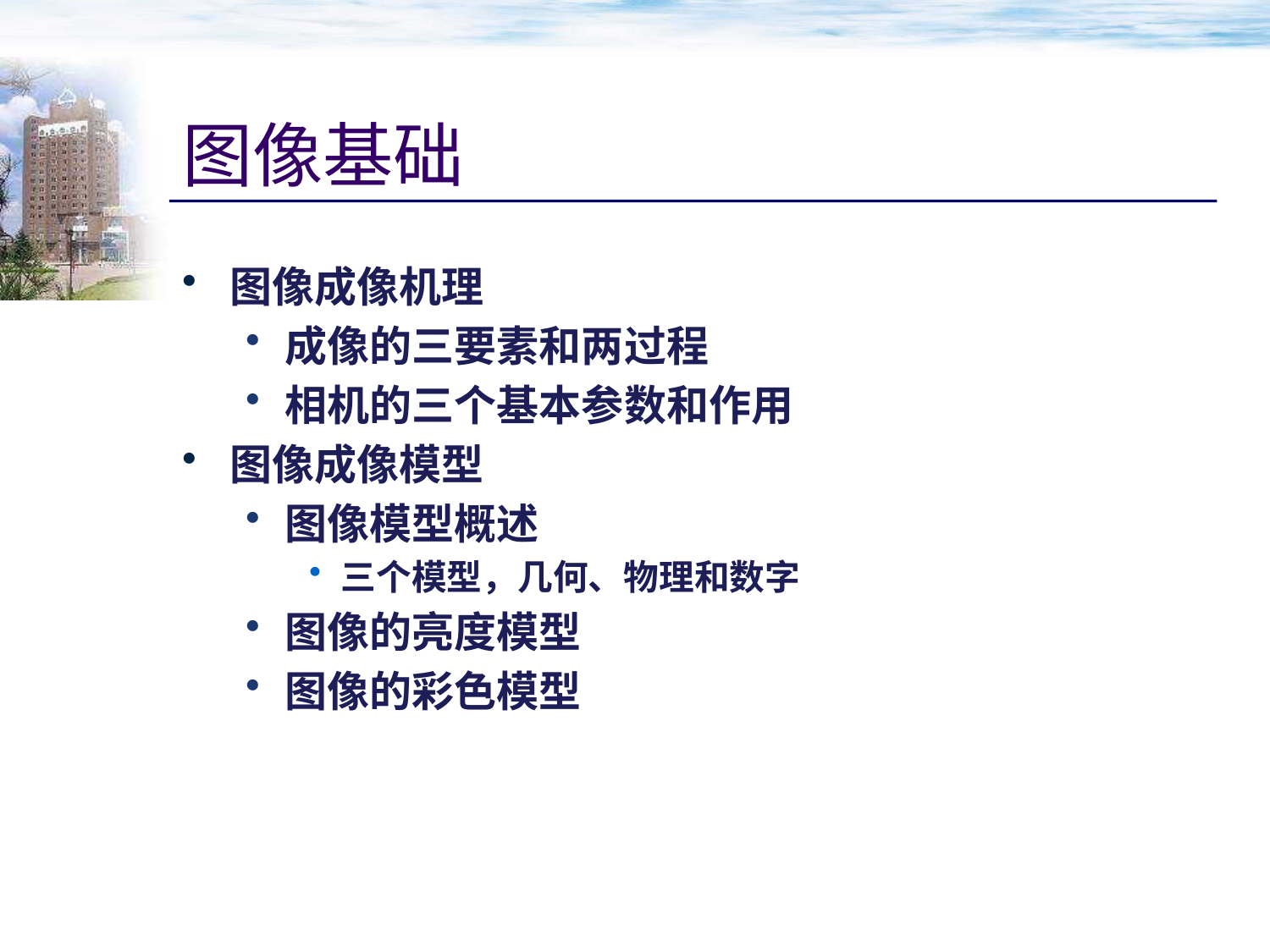

# 图像基础
图像成像机理
成像的三要素和两过程
相机的三个基本参数和作用
图像成像模型
图像模型概述
三个模型，几何、物理和数字
图像的亮度模型
图像的彩色模型

3